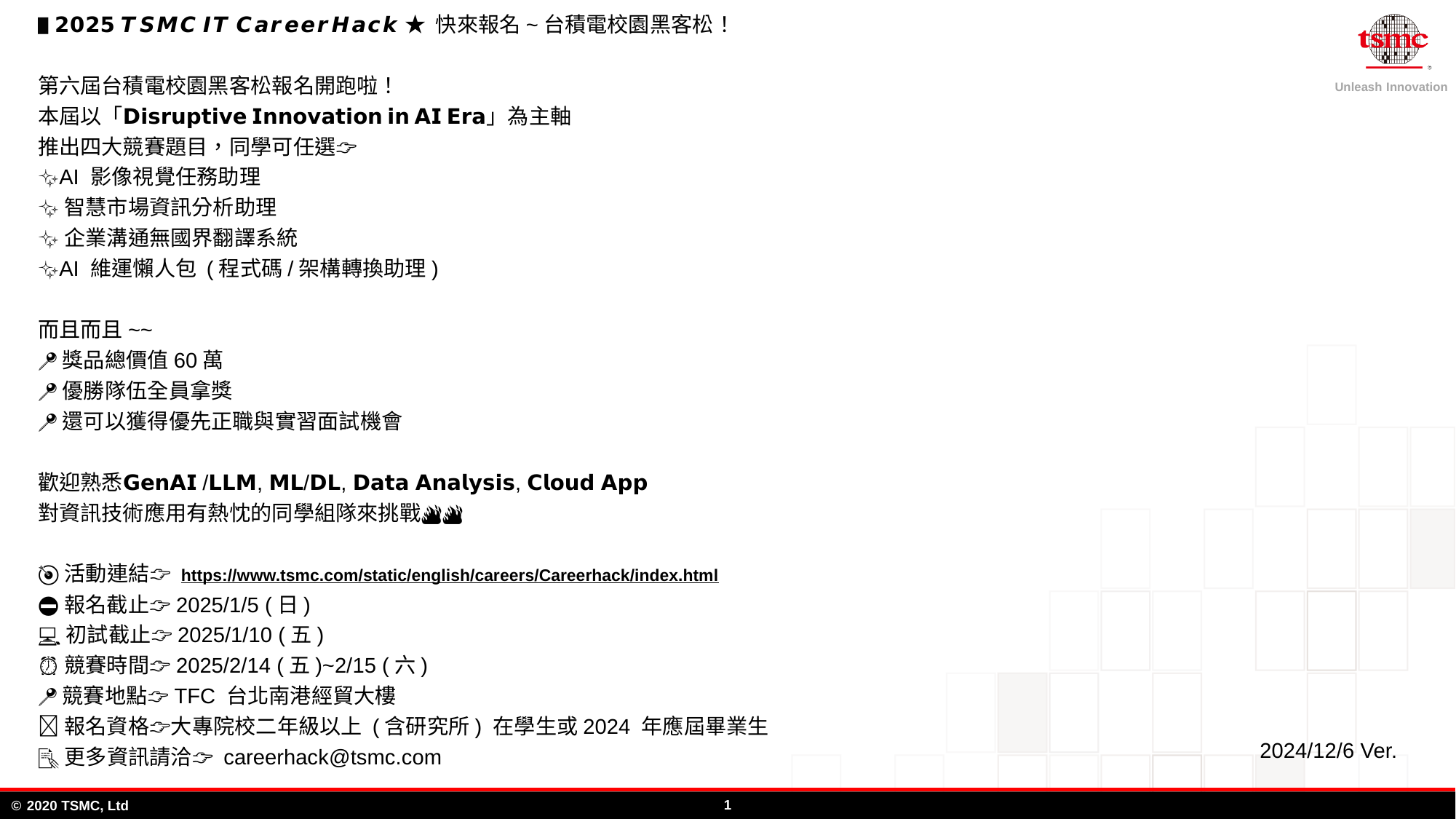

▋𝟮𝟬𝟮𝟱 𝙏𝙎𝙈𝘾 𝙄𝙏 𝘾𝙖𝙧𝙚𝙚𝙧𝙃𝙖𝙘𝙠 ★ 快來報名~台積電校園黑客松！

第六屆台積電校園黑客松報名開跑啦！
本屆以「𝗗𝗶𝘀𝗿𝘂𝗽𝘁𝗶𝘃𝗲 𝗜𝗻𝗻𝗼𝘃𝗮𝘁𝗶𝗼𝗻 𝗶𝗻 𝗔𝗜 𝗘𝗿𝗮」為主軸
推出四大競賽題目，同學可任選👉
✨AI 影像視覺任務助理
✨智慧市場資訊分析助理
✨企業溝通無國界翻譯系統
✨AI 維運懶人包 (程式碼/架構轉換助理)

而且而且~~
📍獎品總價值60萬
📍優勝隊伍全員拿獎
📍還可以獲得優先正職與實習面試機會

歡迎熟悉𝗚𝗲𝗻𝗔𝗜/𝗟𝗟𝗠, 𝗠𝗟/𝗗𝗟, 𝗗𝗮𝘁𝗮 𝗔𝗻𝗮𝗹𝘆𝘀𝗶𝘀, 𝗖𝗹𝗼𝘂𝗱 𝗔𝗽𝗽
對資訊技術應用有熱忱的同學組隊來挑戰🔥🔥

🎯活動連結👉 https://www.tsmc.com/static/english/careers/Careerhack/index.html
⛔️報名截止👉2025/1/5 (日)
💻初試截止👉2025/1/10 (五)
⏰競賽時間👉2025/2/14 (五)~2/15 (六)
📍競賽地點👉TFC 台北南港經貿大樓
🦸報名資格👉大專院校二年級以上 (含研究所) 在學生或2024 年應屆畢業生
📝更多資訊請洽👉 careerhack@tsmc.com

2024/12/6 Ver.